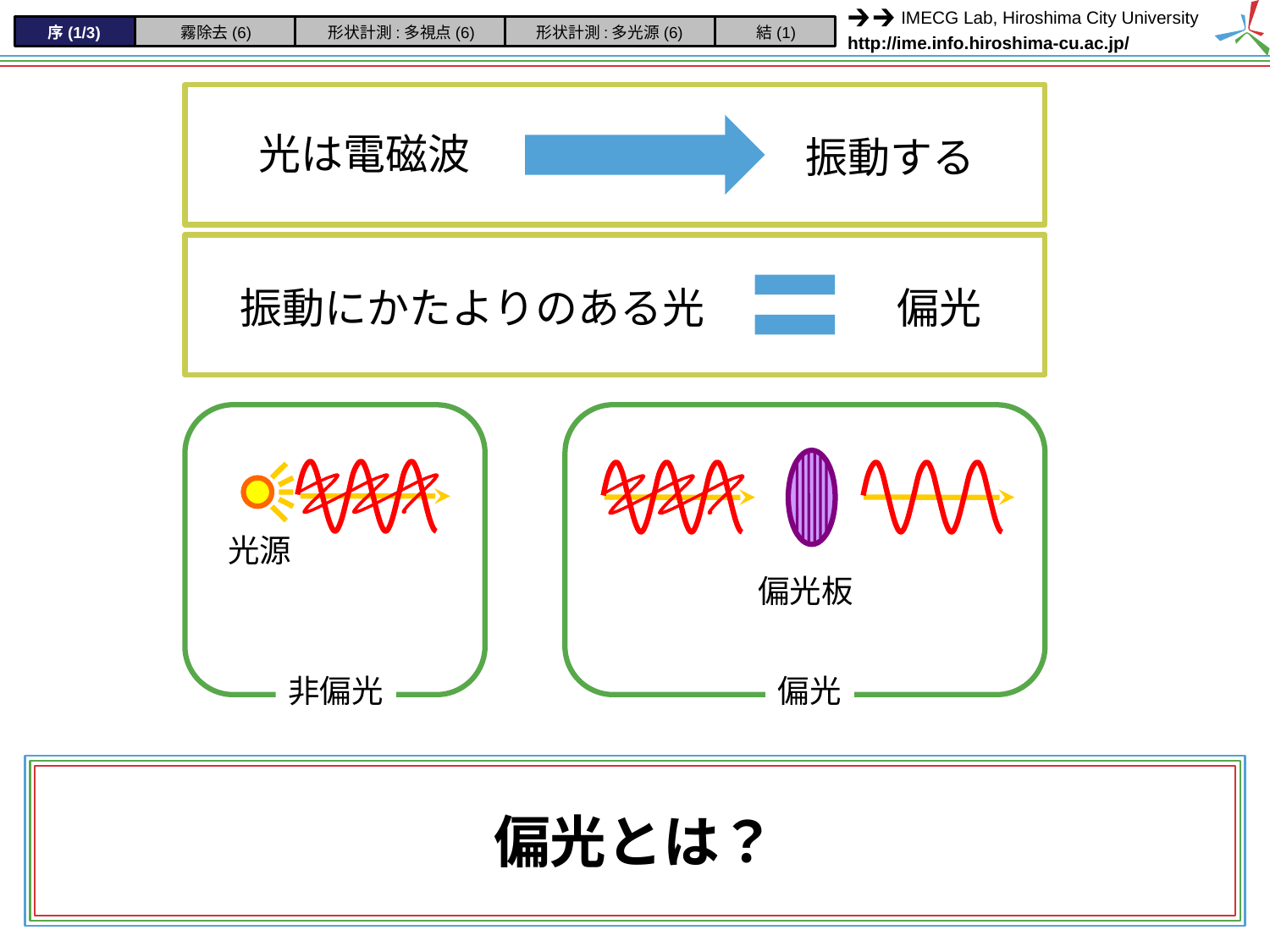

序(1/3)

霧除去(6)

形状計測:多視点(6)

形状計測:多光源(6)

結(1)

光は電磁波
振動する

振動にかたよりのある光

偏光

光源
偏光板
非偏光
偏光
# 偏光とは？